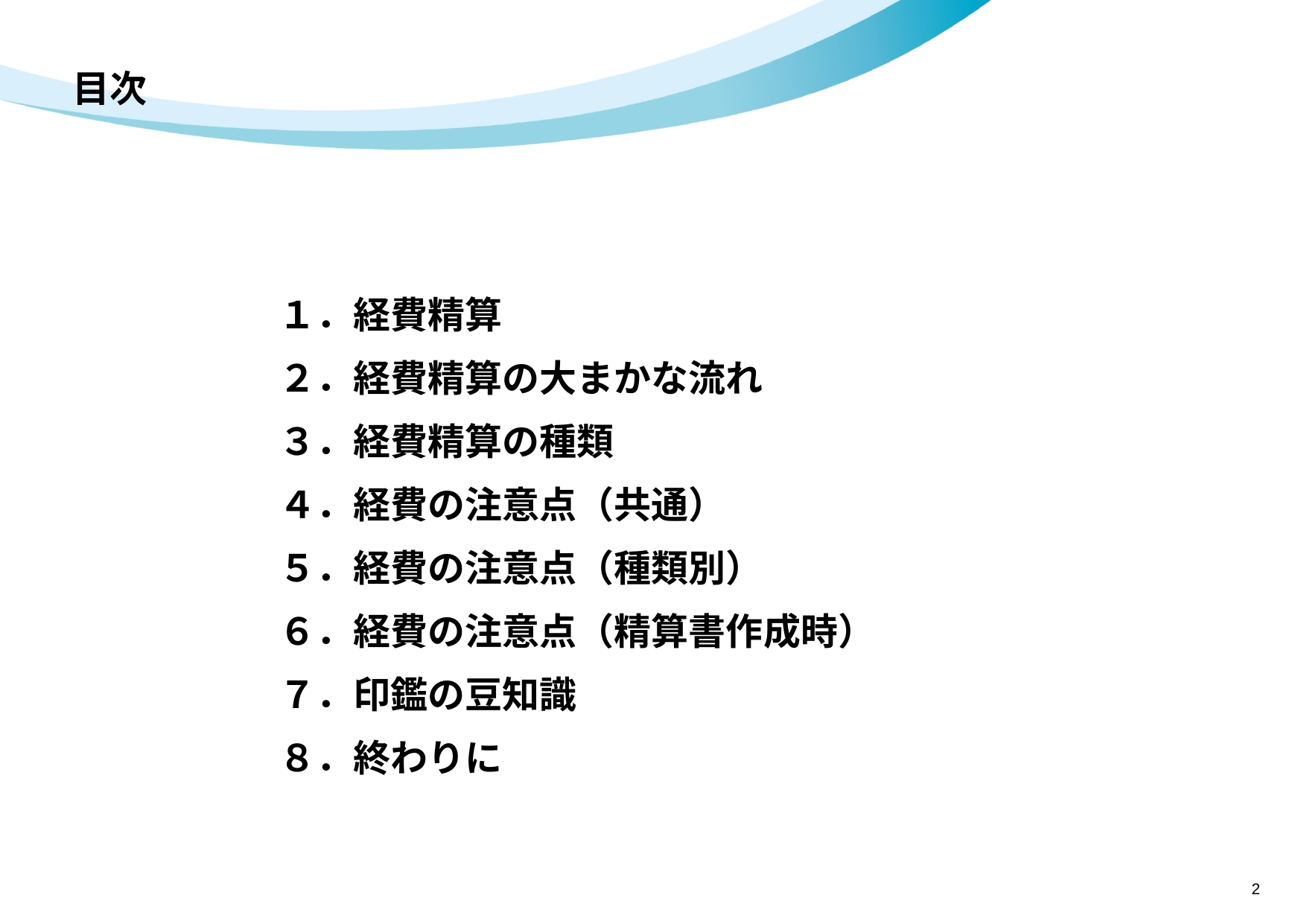

# 目次
１．経費精算

２．経費精算の大まかな流れ

３．経費精算の種類

４．経費の注意点（共通）

５．経費の注意点（種類別）

６．経費の注意点（精算書作成時）

７．印鑑の豆知識

８．終わりに
2